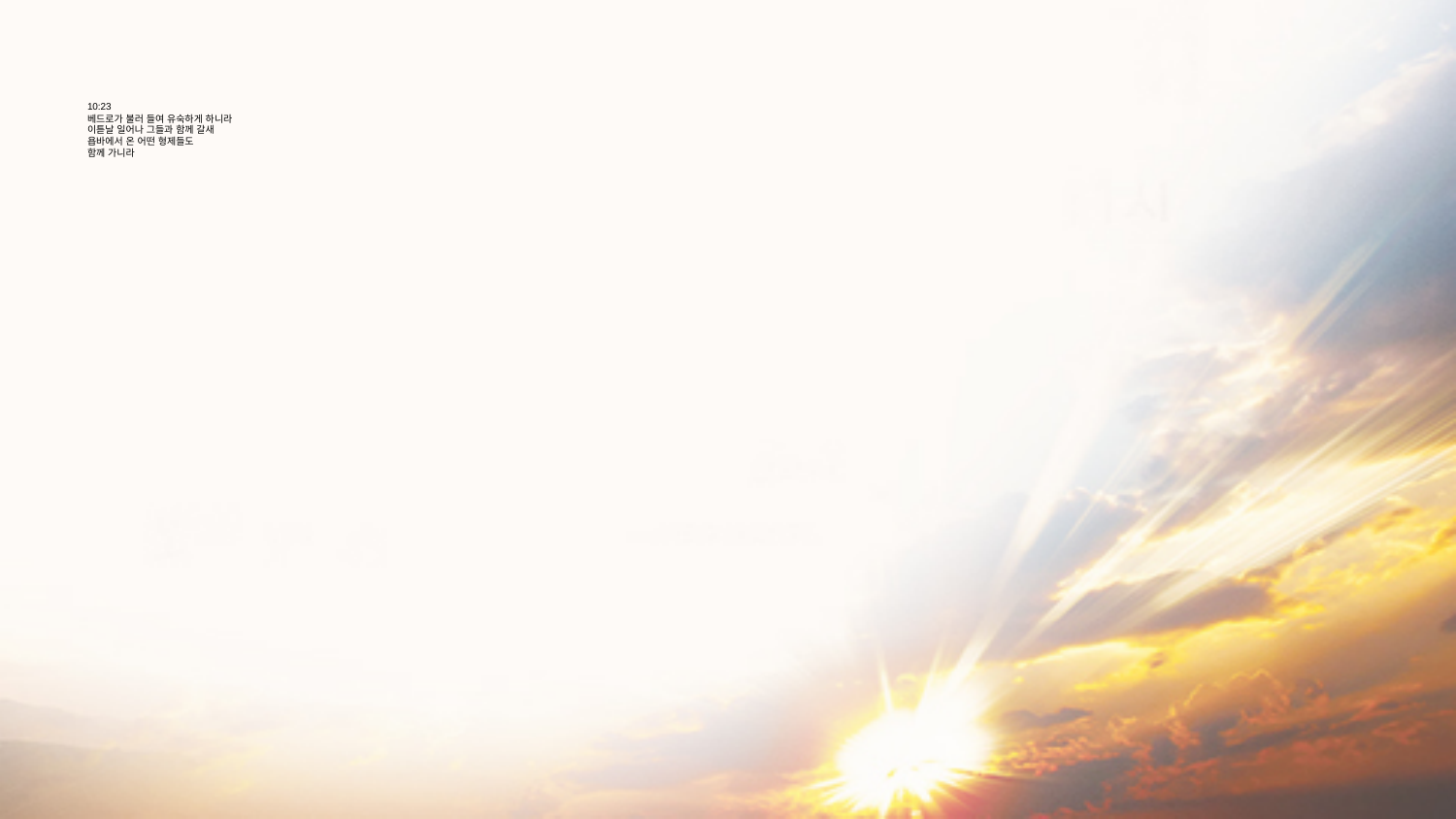

# 10:23 베드로가 불러 들여 유숙하게 하니라 이튿날 일어나 그들과 함께 갈새 욥바에서 온 어떤 형제들도 함께 가니라